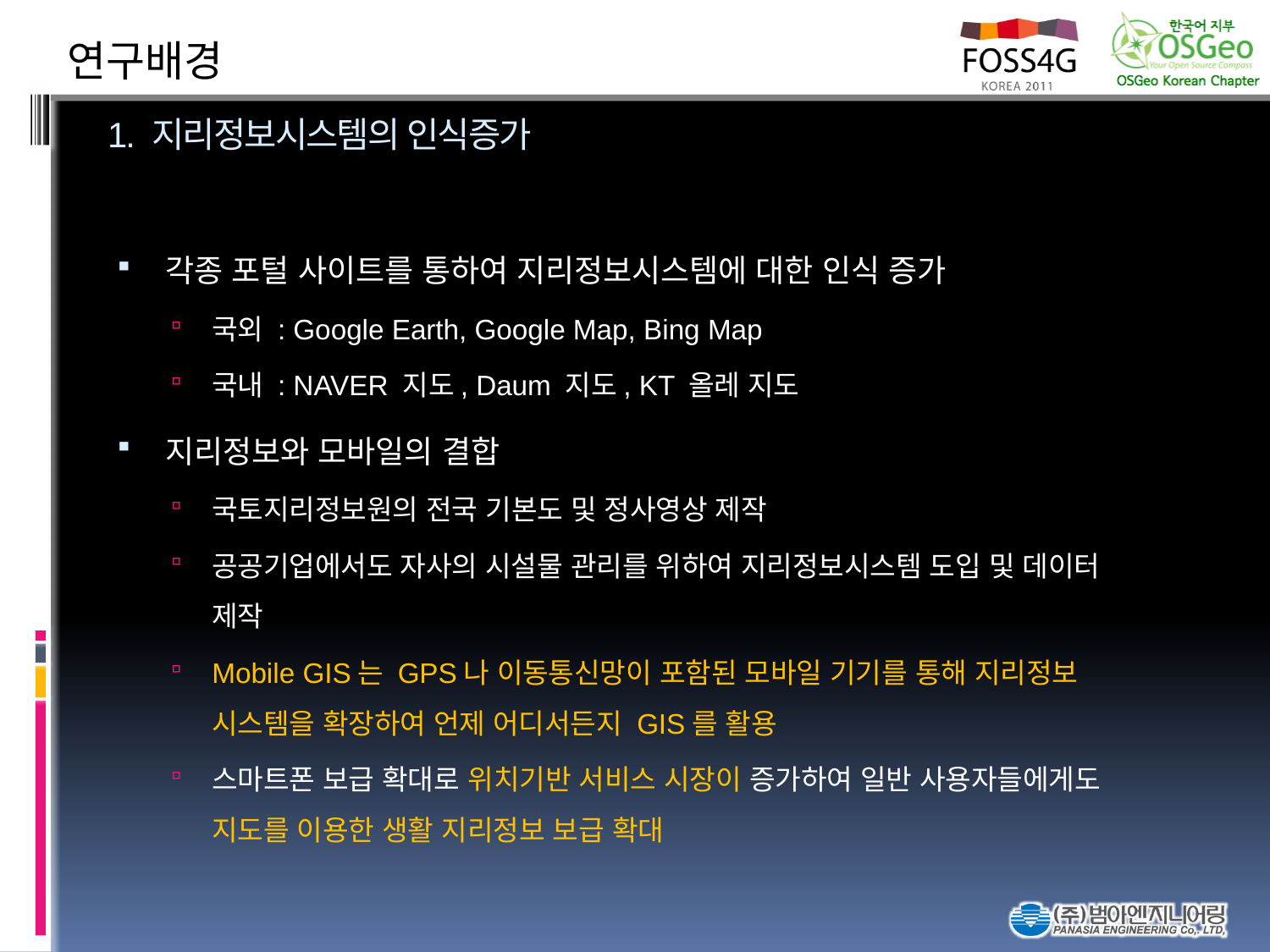

연구배경
# 1. 지리정보시스템의 인식증가
각종 포털 사이트를 통하여 지리정보시스템에 대한 인식 증가
국외 : Google Earth, Google Map, Bing Map
국내 : NAVER 지도, Daum 지도, KT 올레 지도
지리정보와 모바일의 결합
국토지리정보원의 전국 기본도 및 정사영상 제작
공공기업에서도 자사의 시설물 관리를 위하여 지리정보시스템 도입 및 데이터 제작
Mobile GIS는 GPS나 이동통신망이 포함된 모바일 기기를 통해 지리정보 시스템을 확장하여 언제 어디서든지 GIS를 활용
스마트폰 보급 확대로 위치기반 서비스 시장이 증가하여 일반 사용자들에게도 지도를 이용한 생활 지리정보 보급 확대